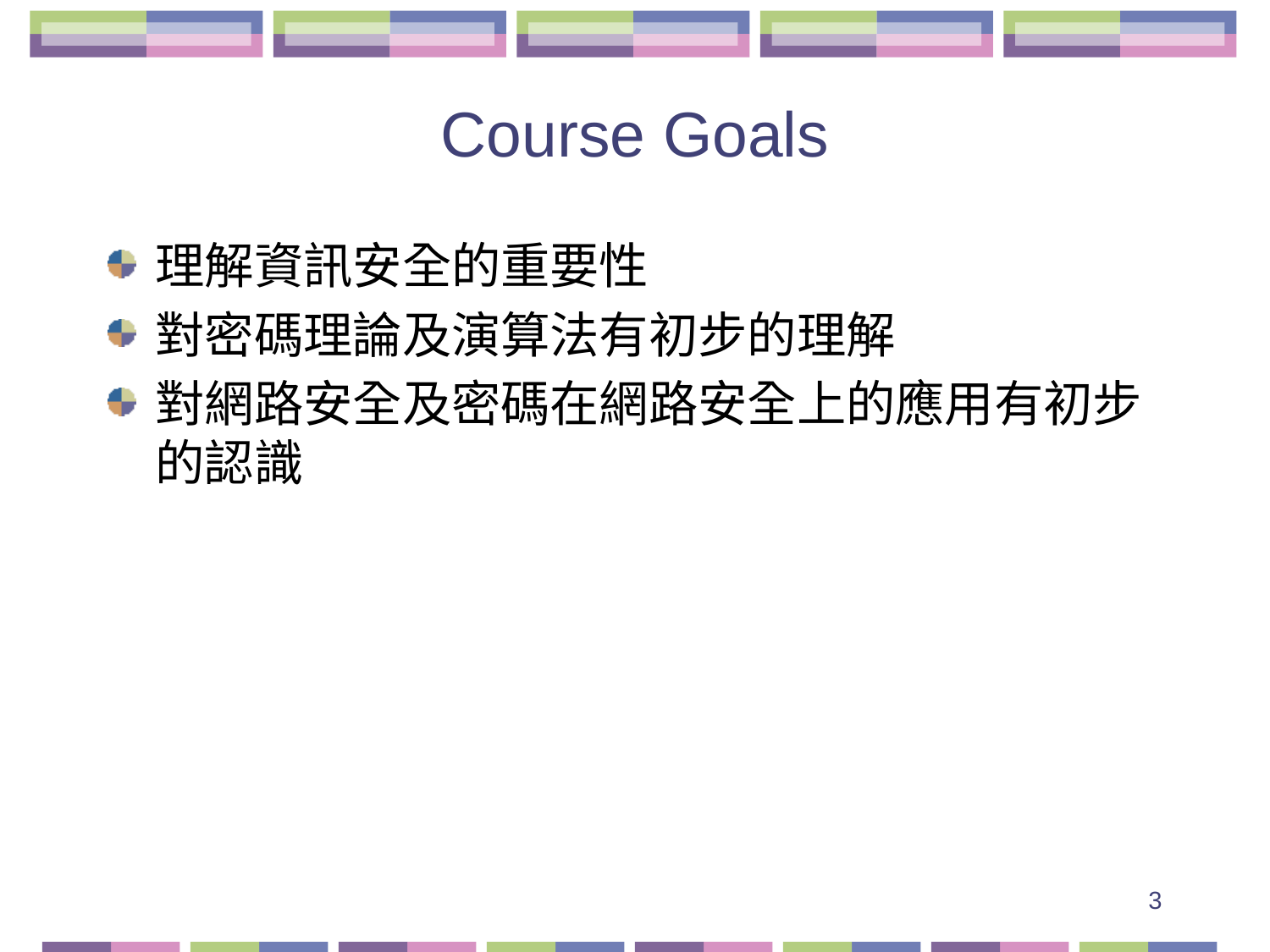

# Course Goals
理解資訊安全的重要性
對密碼理論及演算法有初步的理解
對網路安全及密碼在網路安全上的應用有初步的認識
3